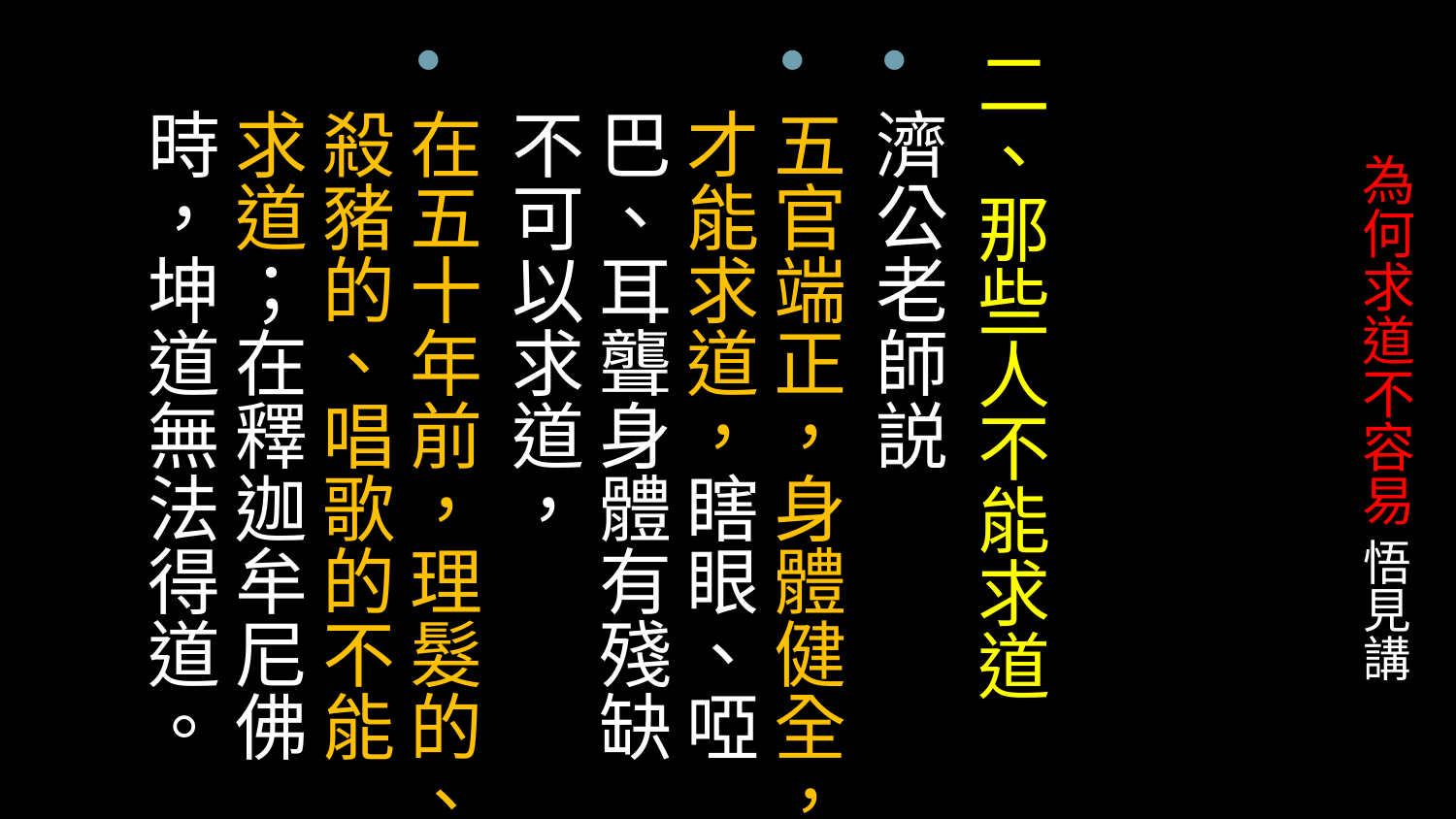

二、那些人不能求道
濟公老師説
五官端正，身體健全，才能求道，瞎眼、啞巴、耳聾身體有殘缺不可以求道，
在五十年前，理髮的、殺豬的、唱歌的不能求道；在釋迦牟尼佛時，坤道無法得道。

# 為何求道不容易 悟見講